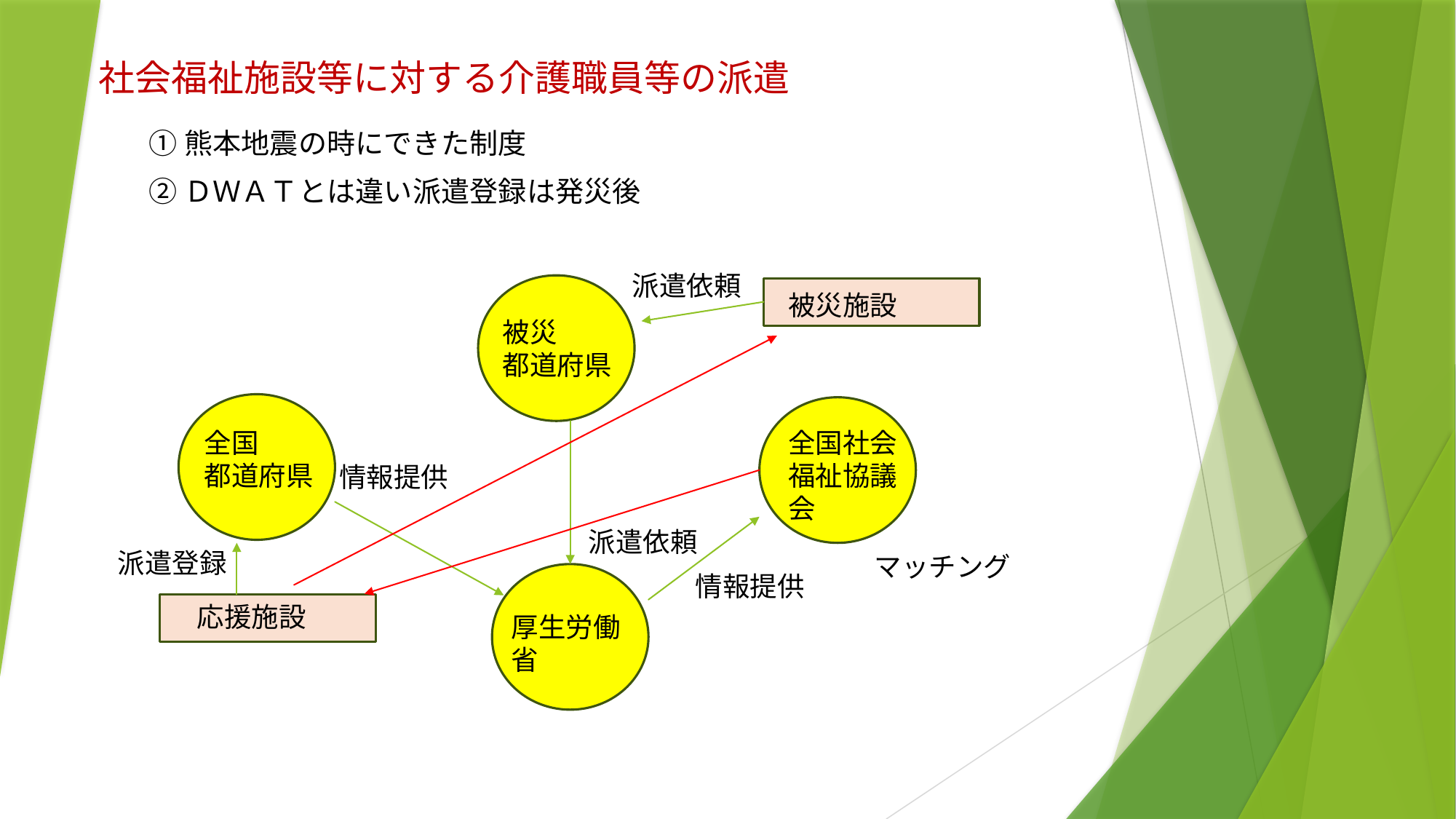

社会福祉施設等に対する介護職員等の派遣
①熊本地震の時にできた制度
②ＤＷＡＴとは違い派遣登録は発災後

派遣依頼

被災施設
被災
都道府県

全国
都道府県
全国社会福祉協議会
情報提供
派遣依頼
派遣登録
マッチング

情報提供

応援施設
厚生労働省